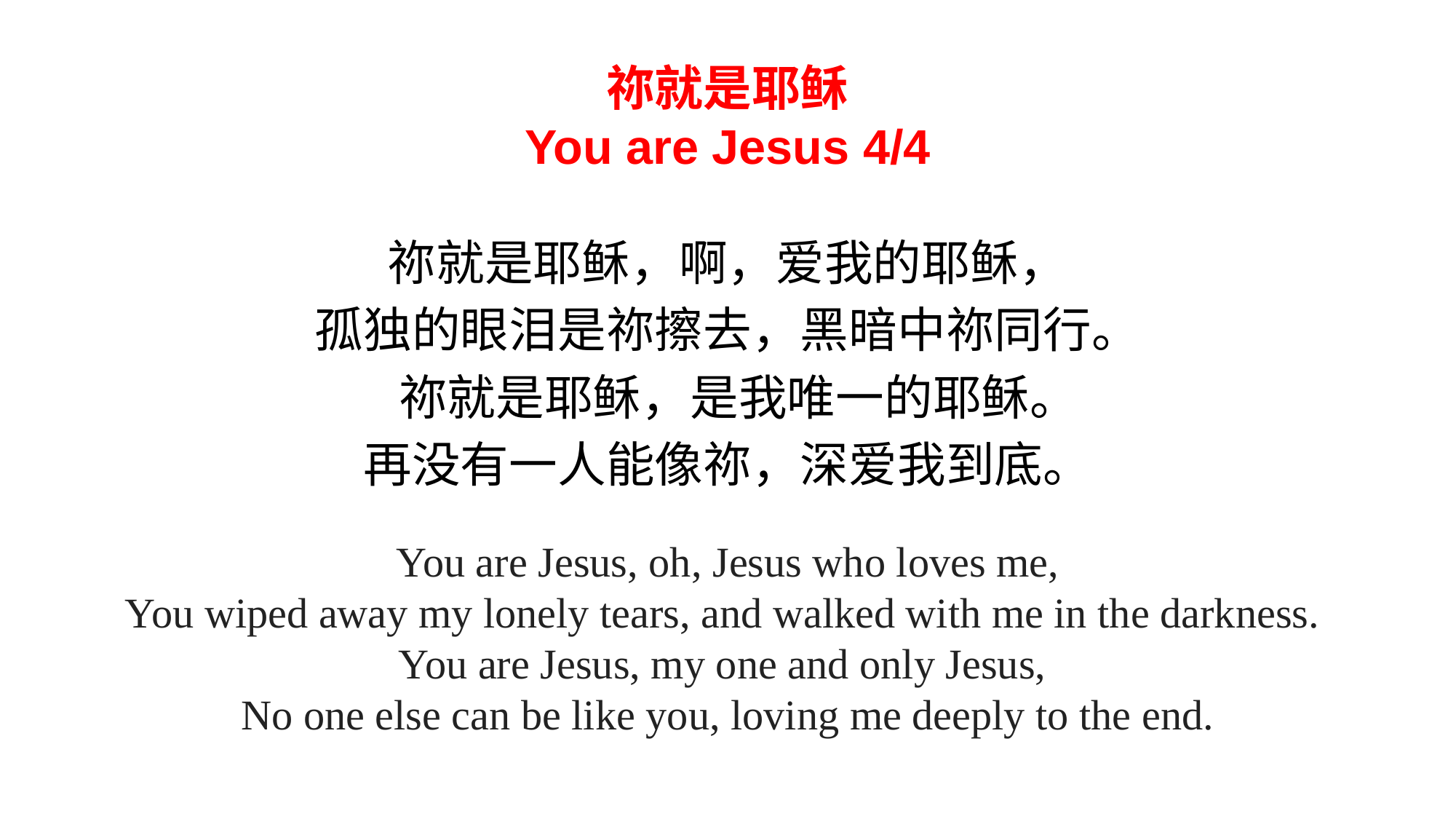

祢就是耶稣
You are Jesus 4/4
祢就是耶稣，啊，爱我的耶稣，
孤独的眼泪是祢擦去，黑暗中祢同行。
 祢就是耶稣，是我唯一的耶稣。
再没有一人能像祢，深爱我到底。

You are Jesus, oh, Jesus who loves me,
You wiped away my lonely tears, and walked with me in the darkness.
You are Jesus, my one and only Jesus,
No one else can be like you, loving me deeply to the end.